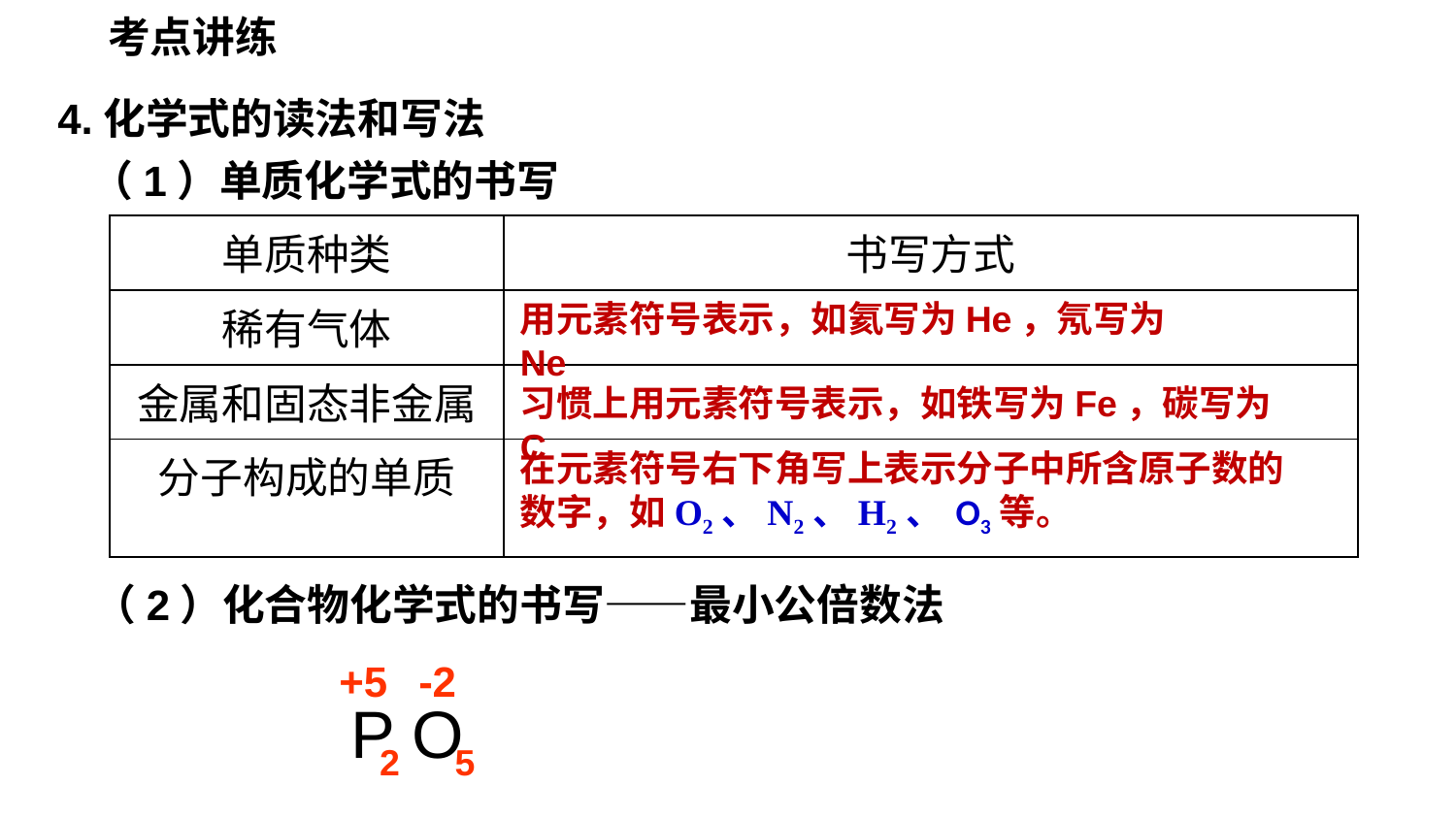

考点讲练
4.化学式的读法和写法
（1）单质化学式的书写
| 单质种类 | 书写方式 |
| --- | --- |
| 稀有气体 |  |
| 金属和固态非金属 |  |
| 分子构成的单质 |  |
用元素符号表示，如氦写为He，氖写为Ne
习惯上用元素符号表示，如铁写为Fe，碳写为C
在元素符号右下角写上表示分子中所含原子数的数字，如O2、N2、H2、 O3等。
（2）化合物化学式的书写——最小公倍数法
+5
-2
P O
2
5